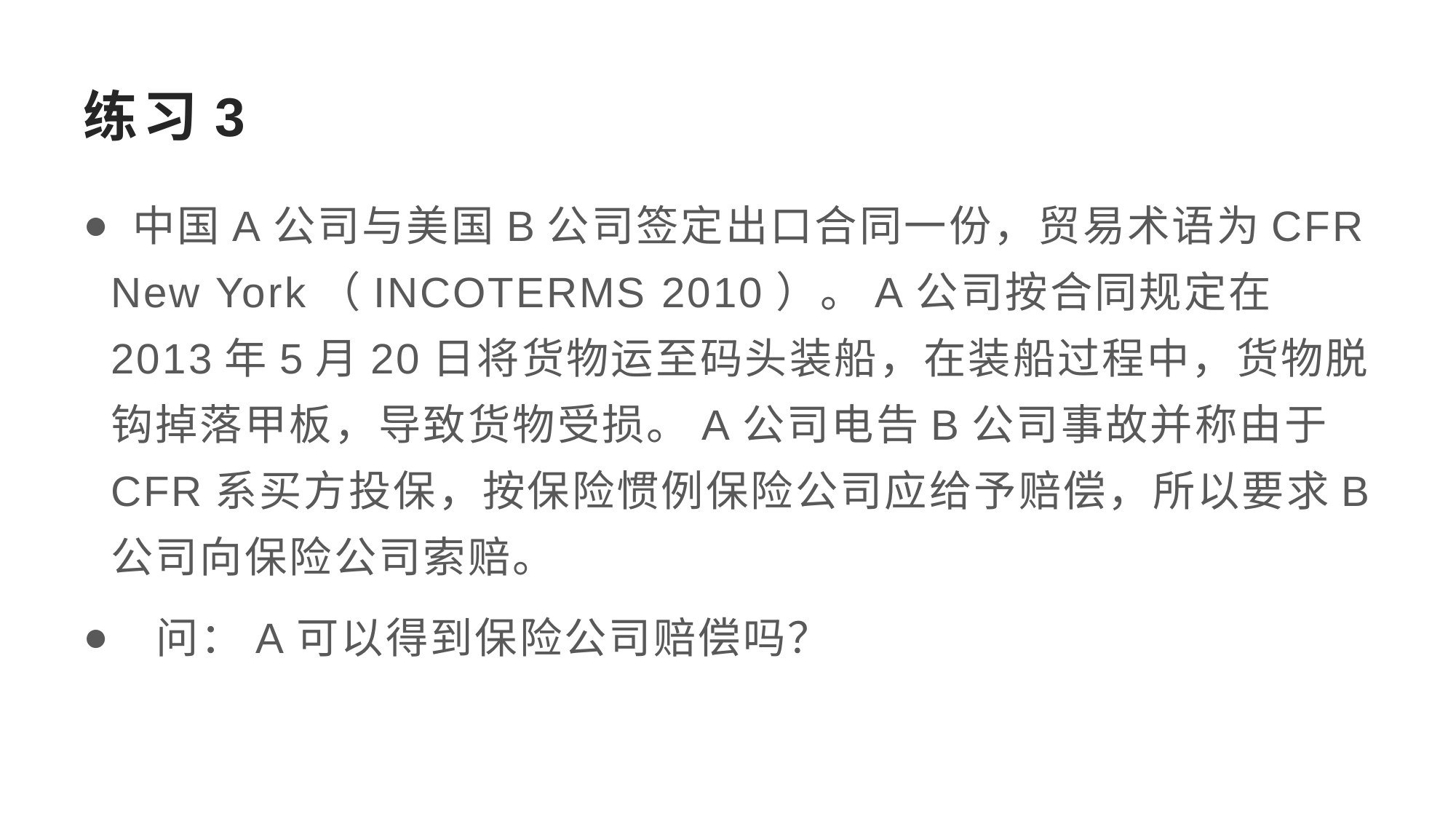

# 练习3
 中国A公司与美国B公司签定出口合同一份，贸易术语为CFR New York（INCOTERMS 2010）。A公司按合同规定在2013年5月20日将货物运至码头装船，在装船过程中，货物脱钩掉落甲板，导致货物受损。A公司电告B公司事故并称由于CFR系买方投保，按保险惯例保险公司应给予赔偿，所以要求B公司向保险公司索赔。
   问：A可以得到保险公司赔偿吗？